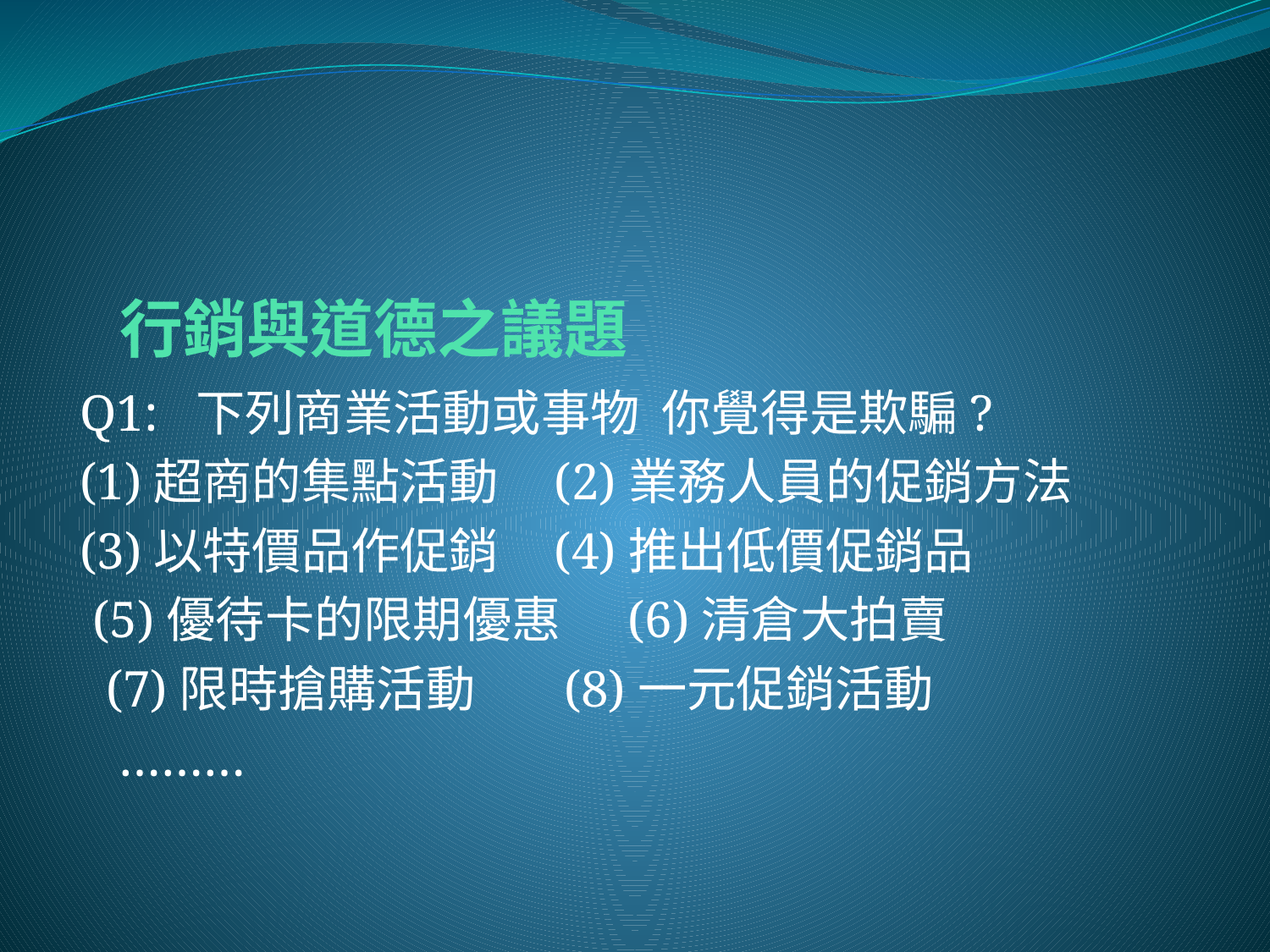

# 行銷與道德之議題
Q1:  下列商業活動或事物  你覺得是欺騙?
(1)超商的集點活動    (2)業務人員的促銷方法
(3)以特價品作促銷    (4)推出低價促銷品
 (5)優待卡的限期優惠     (6)清倉大拍賣
  (7)限時搶購活動       (8)一元促銷活動
   ………